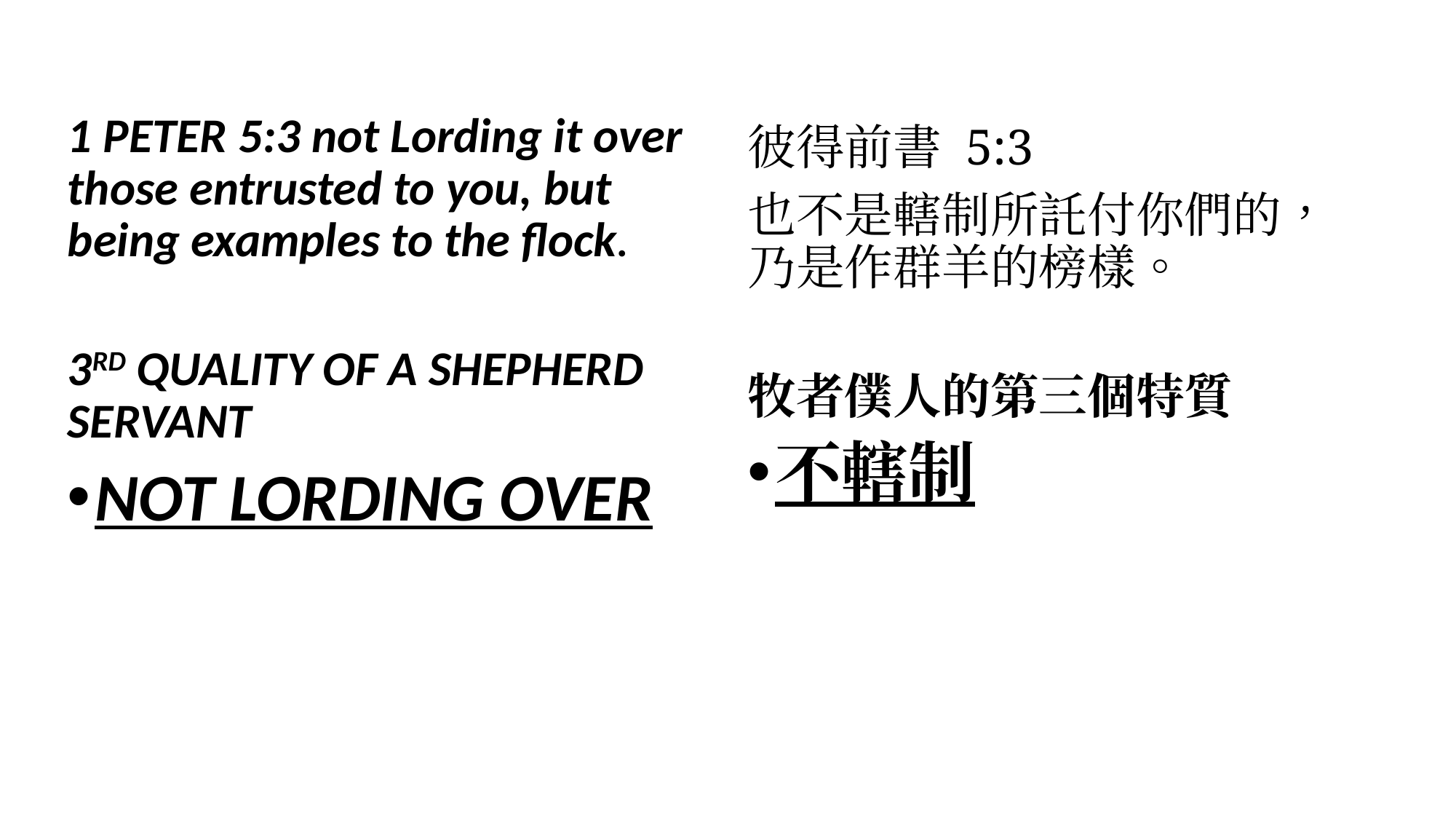

1 PETER 5:3 not Lording it over those entrusted to you, but being examples to the flock.

3RD QUALITY OF A SHEPHERD SERVANT
NOT LORDING OVER

彼得前書 5:3
也不是轄制所託付你們的，乃是作群羊的榜樣。

牧者僕人的第三個特質
不轄制